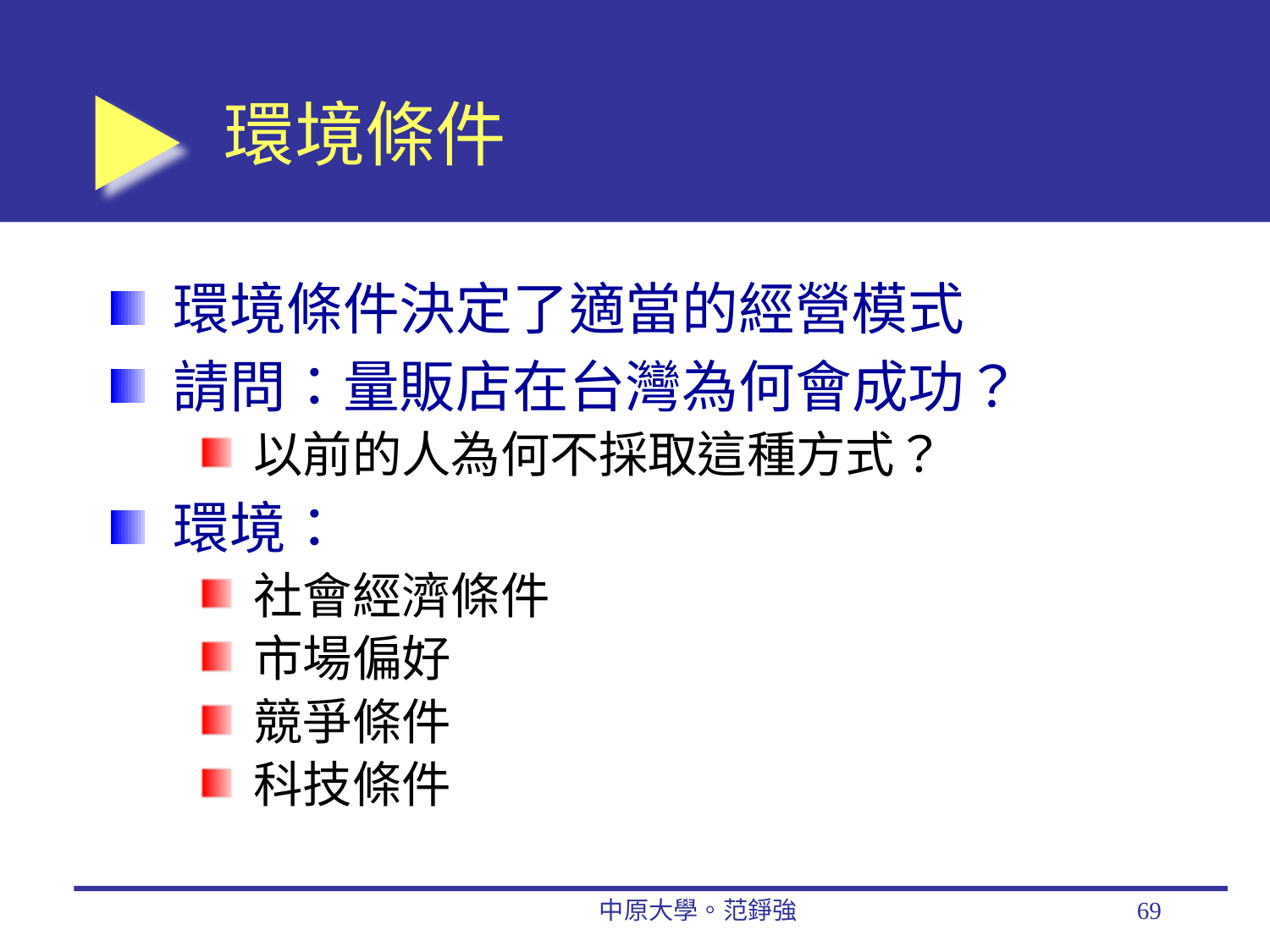

# 環境條件
環境條件決定了適當的經營模式
請問：量販店在台灣為何會成功？
以前的人為何不採取這種方式？
環境：
社會經濟條件
市場偏好
競爭條件
科技條件
中原大學。范錚強
69